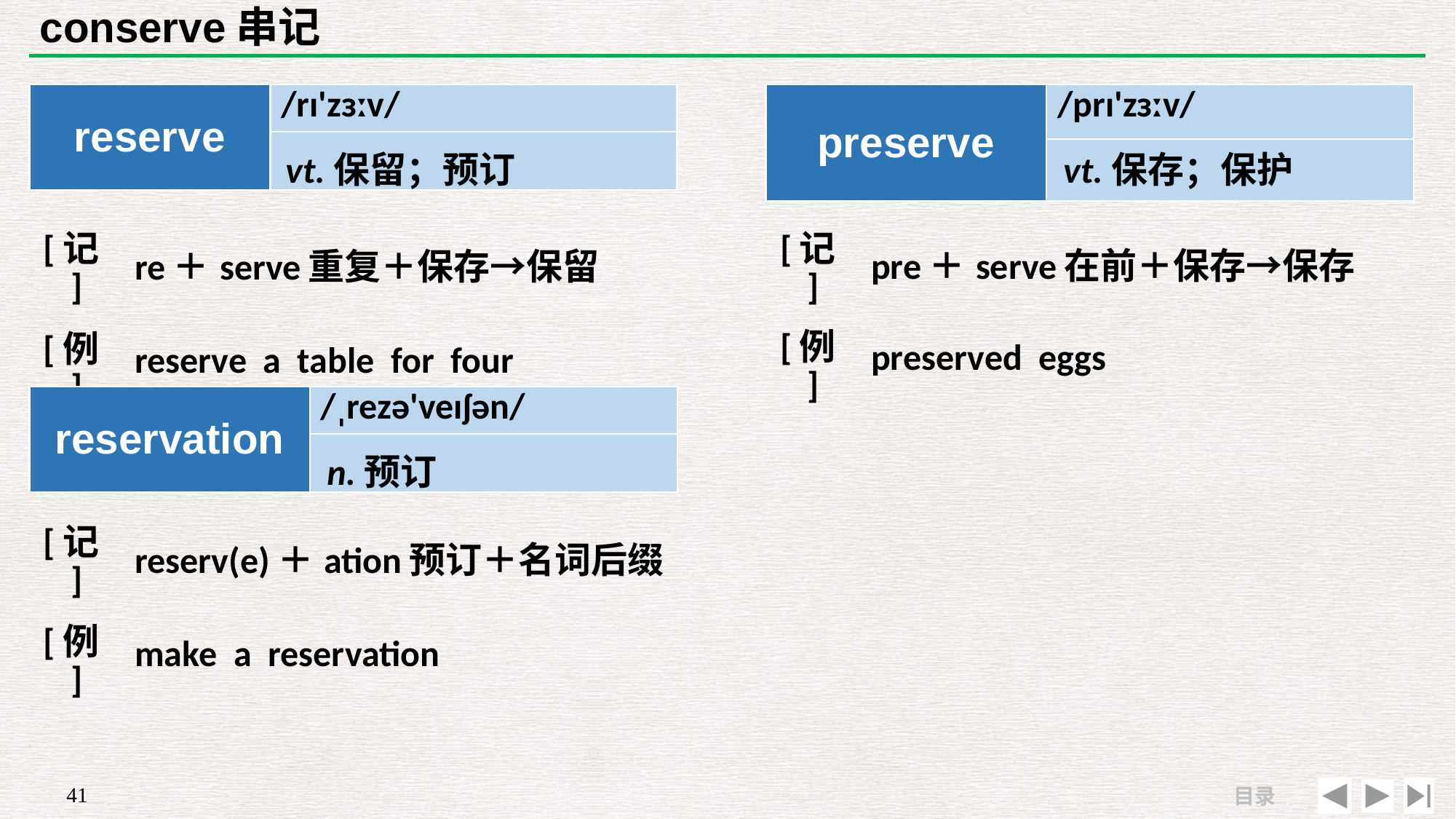

# conserve串记

| reserve | /rɪ'zɜːv/ |
| --- | --- |
|  |  |
| preserve | /prɪ'zɜːv/ |
| --- | --- |
|  |  |
vt.保留；预订
vt.保存；保护
| [记] | re＋serve重复＋保存→保留 |
| --- | --- |
| [例] | reserve a table for four |
| [记] | pre＋serve在前＋保存→保存 |
| --- | --- |
| [例] | preserved eggs |
| reservation | /ˌrezə'veɪʃən/ |
| --- | --- |
|  |  |
n.预订
| [记] | reserv(e)＋ation预订＋名词后缀 |
| --- | --- |
| [例] | make a reservation |